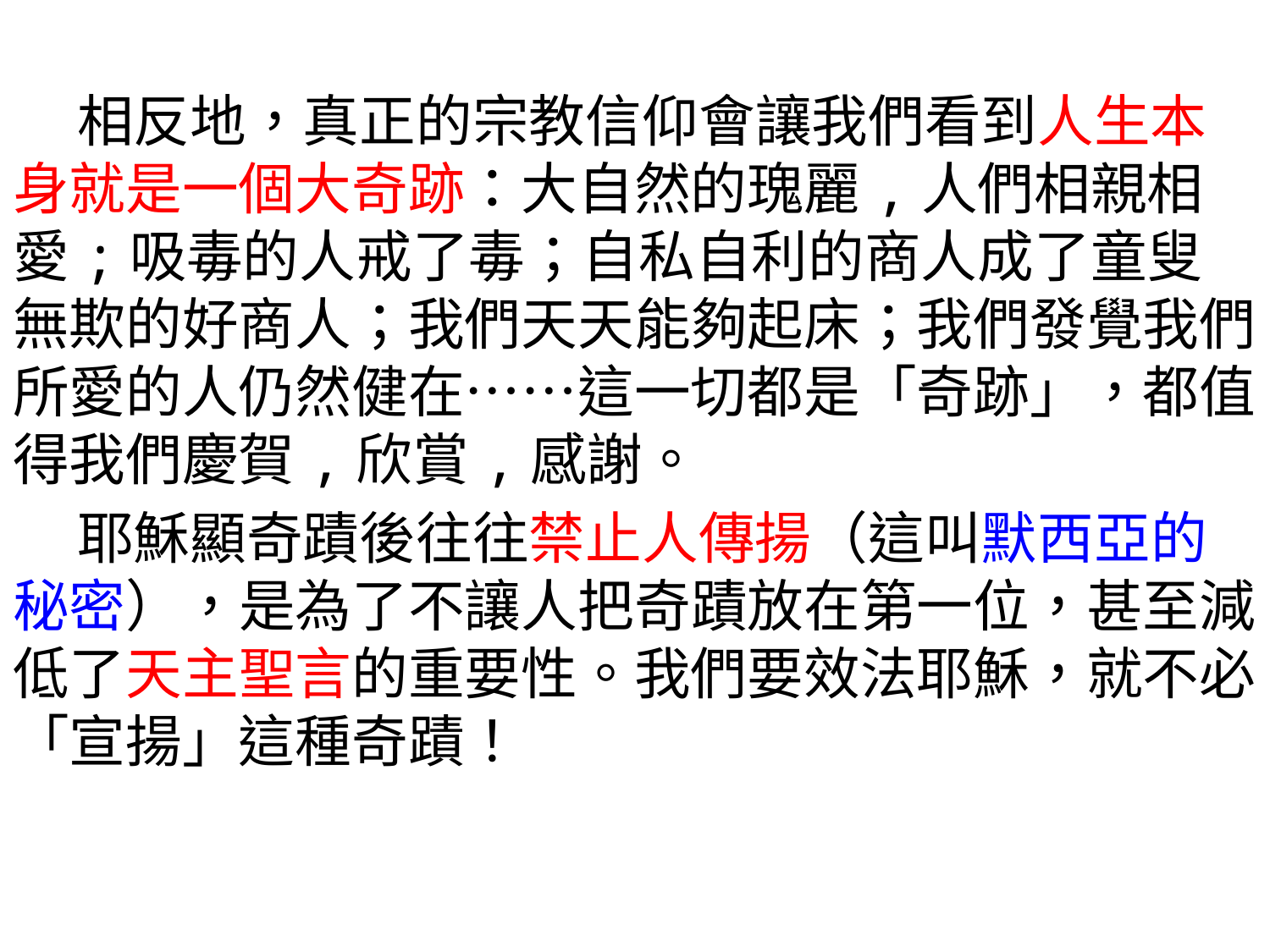

相反地，真正的宗教信仰會讓我們看到人生本身就是一個大奇跡：大自然的瑰麗,人們相親相愛;吸毒的人戒了毒；自私自利的商人成了童叟無欺的好商人；我們天天能夠起床；我們發覺我們所愛的人仍然健在……這一切都是「奇跡」，都值得我們慶賀,欣賞,感謝。
    耶穌顯奇蹟後往往禁止人傳揚（這叫默西亞的秘密），是為了不讓人把奇蹟放在第一位，甚至減低了天主聖言的重要性。我們要效法耶穌，就不必「宣揚」這種奇蹟！